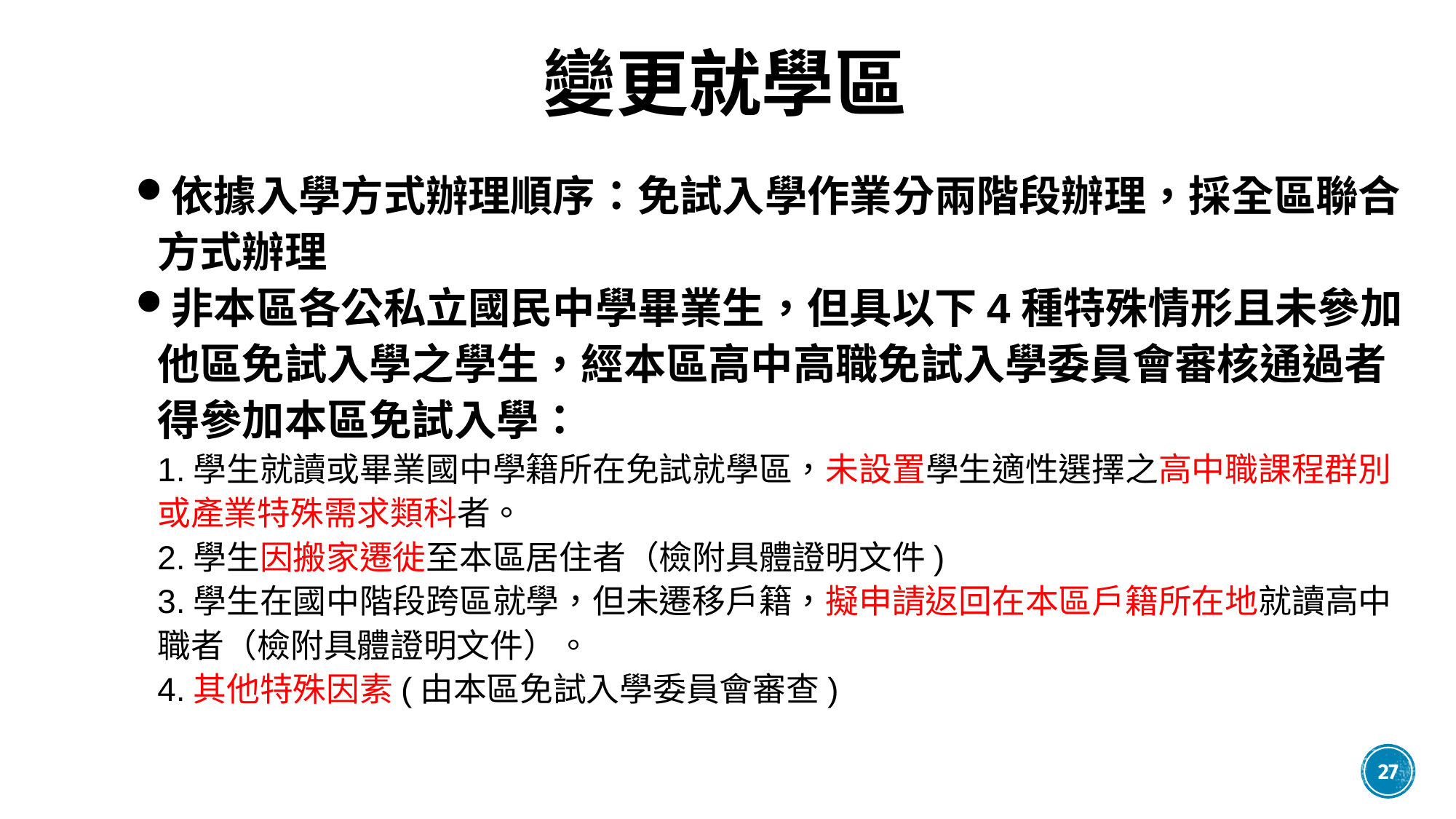

# 變更就學區
依據入學方式辦理順序：免試入學作業分兩階段辦理，採全區聯合方式辦理
非本區各公私立國民中學畢業生，但具以下4種特殊情形且未參加他區免試入學之學生，經本區高中高職免試入學委員會審核通過者得參加本區免試入學：
1.學生就讀或畢業國中學籍所在免試就學區，未設置學生適性選擇之高中職課程群別或產業特殊需求類科者。
2.學生因搬家遷徙至本區居住者（檢附具體證明文件)
3.學生在國中階段跨區就學，但未遷移戶籍，擬申請返回在本區戶籍所在地就讀高中職者（檢附具體證明文件）。
4.其他特殊因素(由本區免試入學委員會審查)
27